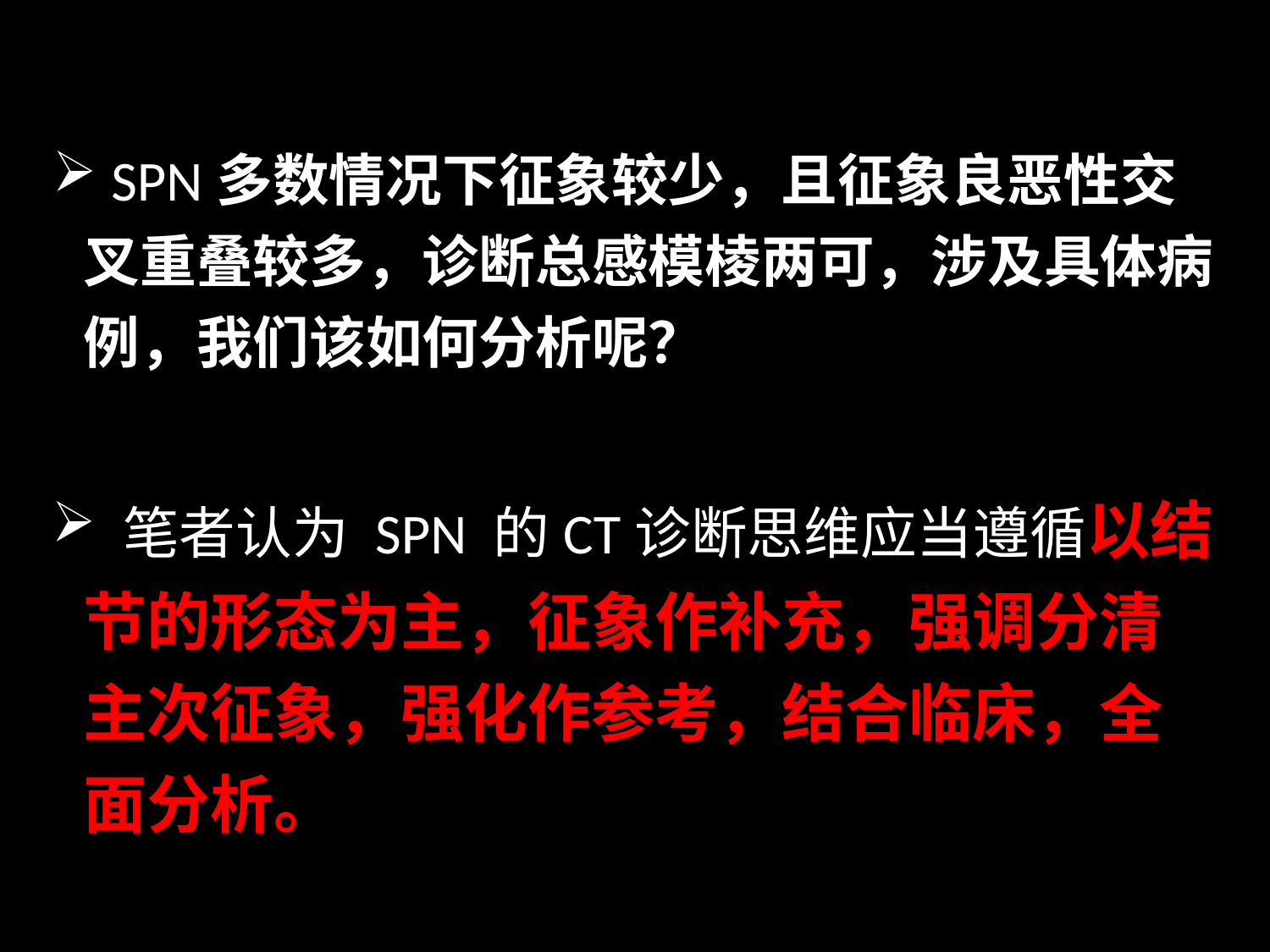

# SPN多数情况下征象较少，且征象良恶性交叉重叠较多，诊断总感模棱两可，涉及具体病例，我们该如何分析呢？
 笔者认为 SPN 的CT诊断思维应当遵循以结节的形态为主，征象作补充，强调分清主次征象，强化作参考，结合临床，全面分析。